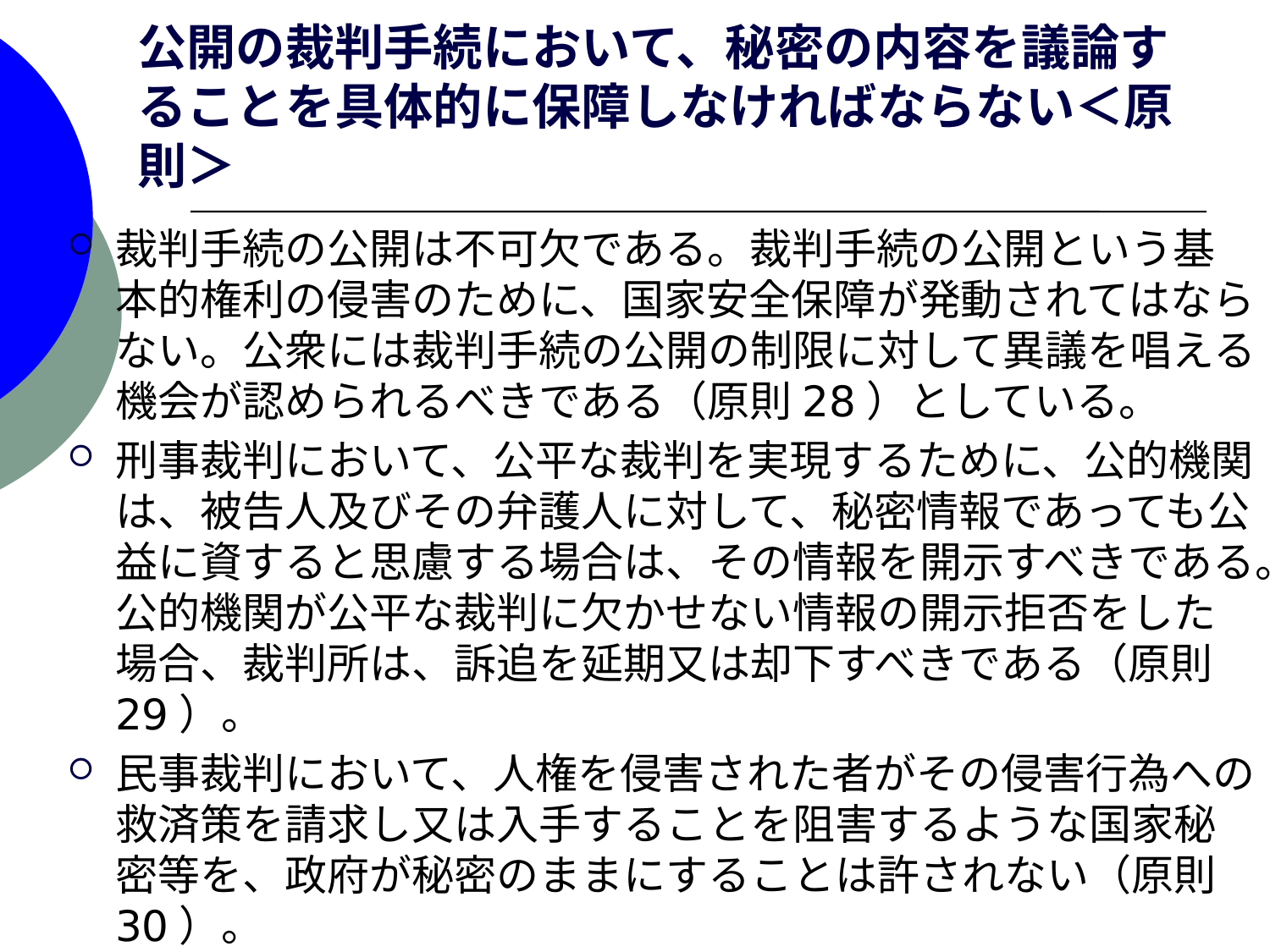

# 公開の裁判手続において、秘密の内容を議論することを具体的に保障しなければならない＜原則＞
裁判手続の公開は不可欠である。裁判手続の公開という基本的権利の侵害のために、国家安全保障が発動されてはならない。公衆には裁判手続の公開の制限に対して異議を唱える機会が認められるべきである（原則28）としている。
刑事裁判において、公平な裁判を実現するために、公的機関は、被告人及びその弁護人に対して、秘密情報であっても公益に資すると思慮する場合は、その情報を開示すべきである。公的機関が公平な裁判に欠かせない情報の開示拒否をした場合、裁判所は、訴追を延期又は却下すべきである（原則29）。
民事裁判において、人権を侵害された者がその侵害行為への救済策を請求し又は入手することを阻害するような国家秘密等を、政府が秘密のままにすることは許されない（原則30）。